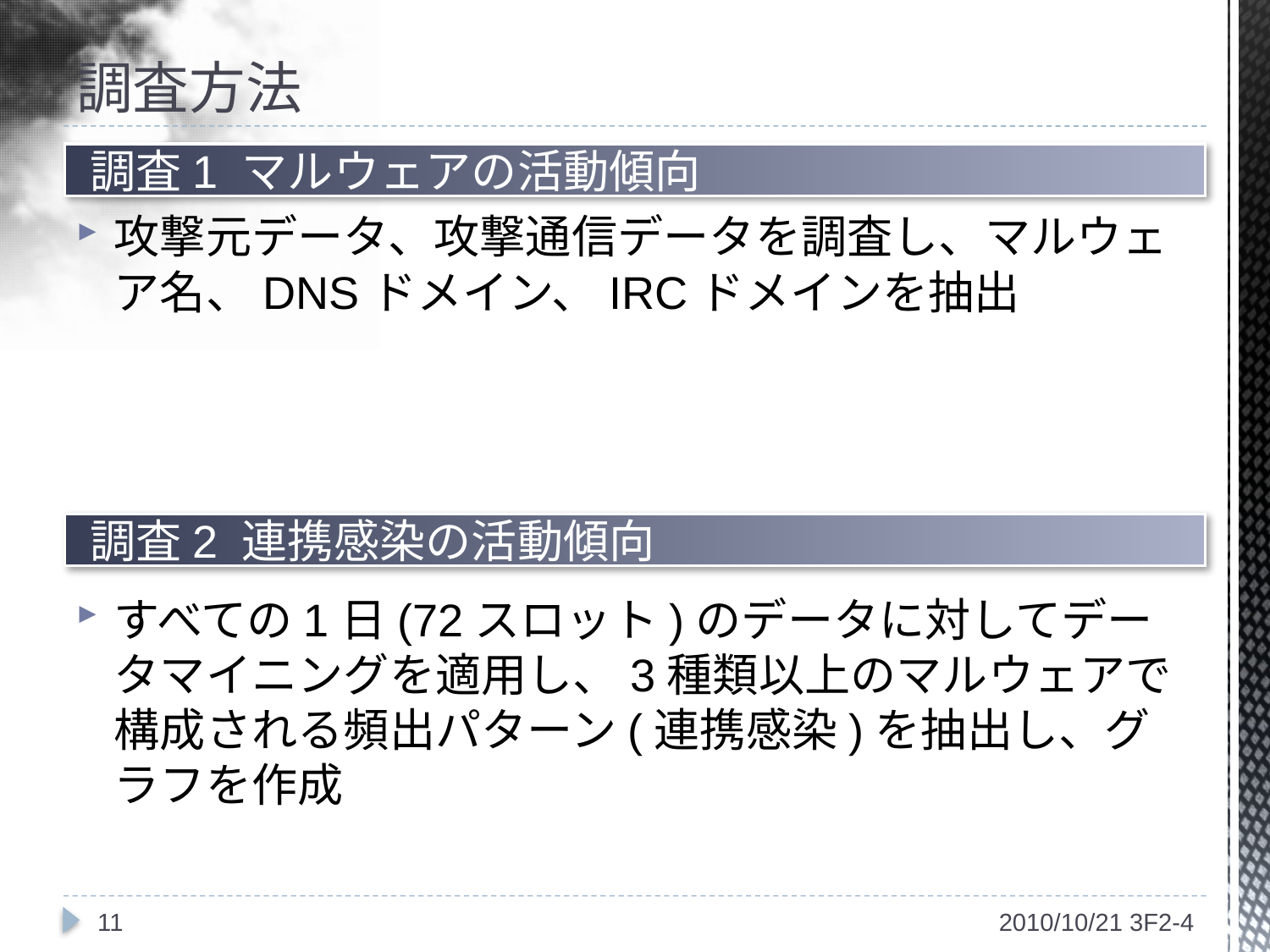

# 調査方法

攻撃元データ、攻撃通信データを調査し、マルウェア名、DNSドメイン、IRCドメインを抽出

すべての1日(72スロット)のデータに対してデータマイニングを適用し、3種類以上のマルウェアで構成される頻出パターン(連携感染)を抽出し、グラフを作成
調査1 マルウェアの活動傾向
調査2 連携感染の活動傾向
11
2010/10/21 3F2-4